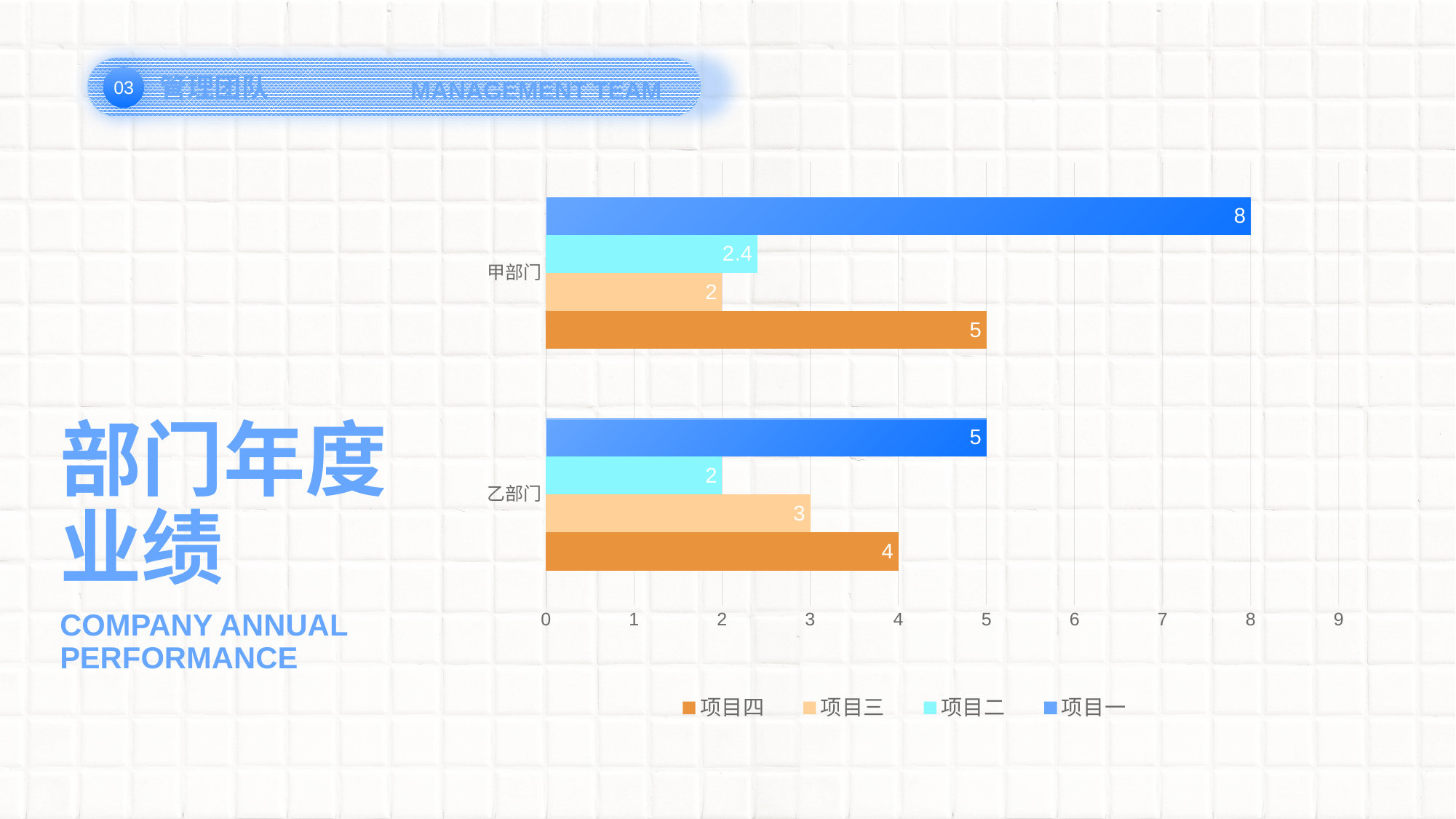

03
管理团队
MANAGEMENT TEAM

### Chart

| Category | 项目一 | 项目二 | 项目三 | 项目四 |
|---|---|---|---|---|
| 甲部门 | 8.0 | 2.4 | 2.0 | 5.0 |
| 乙部门 | 5.0 | 2.0 | 3.0 | 4.0 |
部门年度业绩
COMPANY ANNUAL PERFORMANCE